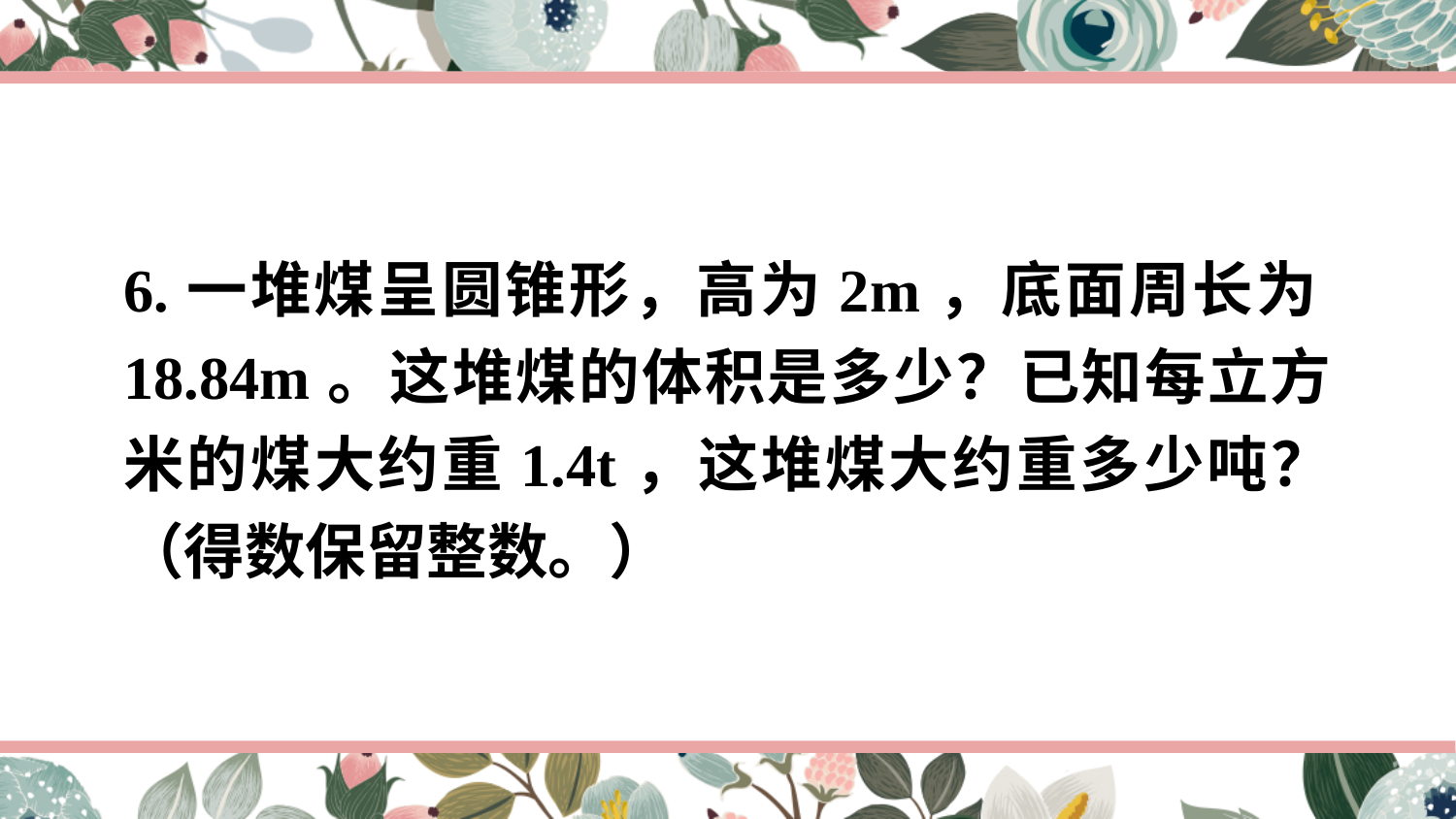

6.一堆煤呈圆锥形，高为2m，底面周长为18.84m。这堆煤的体积是多少？已知每立方米的煤大约重1.4t，这堆煤大约重多少吨？（得数保留整数。）